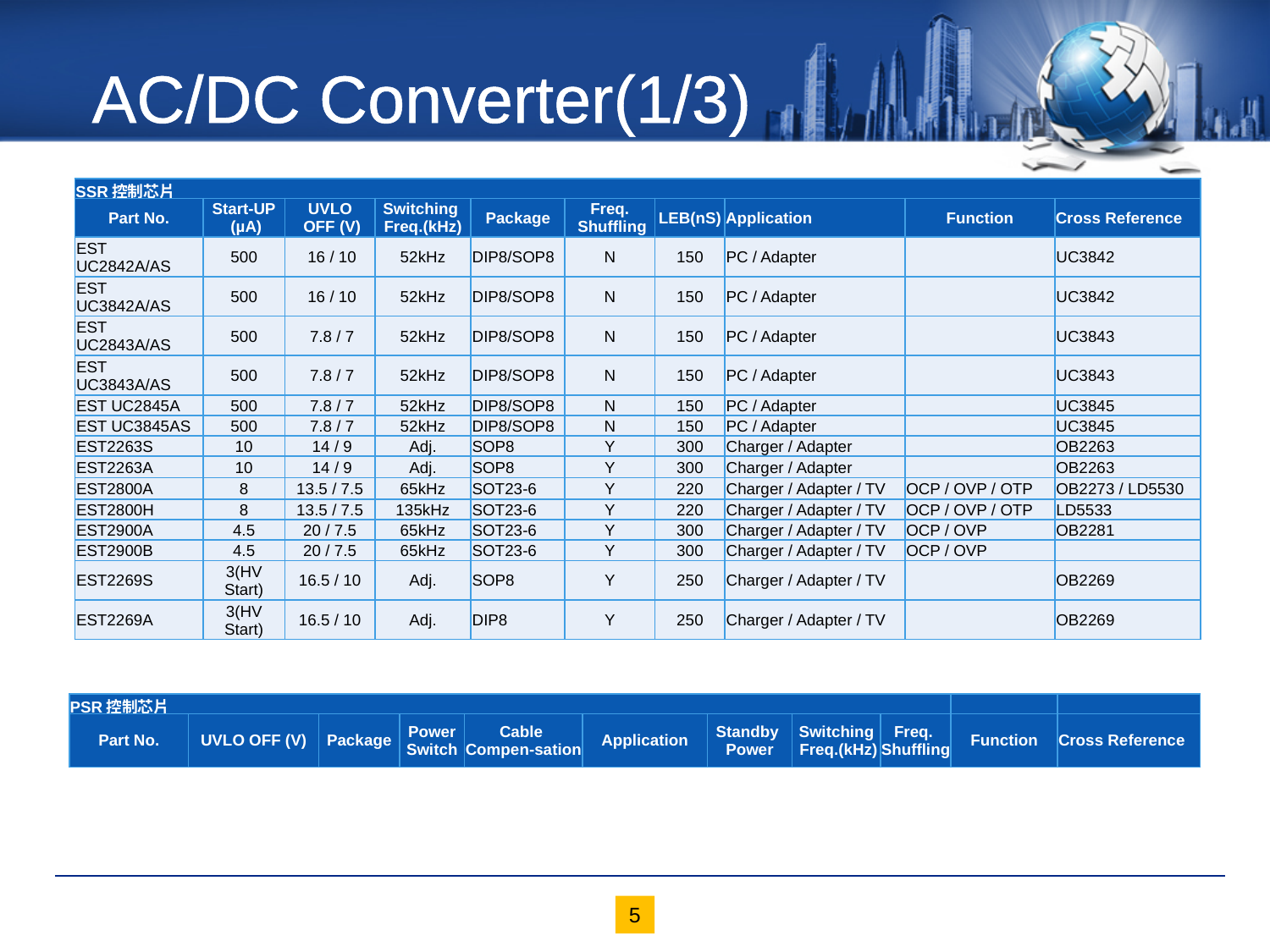

AC/DC Converter(1/3)
| SSR控制芯片 |  |  |  |  |  |  |  |  |  |
| --- | --- | --- | --- | --- | --- | --- | --- | --- | --- |
| Part No. | Start-UP (µA) | UVLO OFF (V) | Switching Freq.(kHz) | Package | Freq. Shuffling | LEB(nS) | Application | Function | Cross Reference |
| EST UC2842A/AS | 500 | 16 / 10 | 52kHz | DIP8/SOP8 | N | 150 | PC / Adapter |  | UC3842 |
| EST UC3842A/AS | 500 | 16 / 10 | 52kHz | DIP8/SOP8 | N | 150 | PC / Adapter |  | UC3842 |
| EST UC2843A/AS | 500 | 7.8 / 7 | 52kHz | DIP8/SOP8 | N | 150 | PC / Adapter |  | UC3843 |
| EST UC3843A/AS | 500 | 7.8 / 7 | 52kHz | DIP8/SOP8 | N | 150 | PC / Adapter |  | UC3843 |
| EST UC2845A | 500 | 7.8 / 7 | 52kHz | DIP8/SOP8 | N | 150 | PC / Adapter |  | UC3845 |
| EST UC3845AS | 500 | 7.8 / 7 | 52kHz | DIP8/SOP8 | N | 150 | PC / Adapter |  | UC3845 |
| EST2263S | 10 | 14 / 9 | Adj. | SOP8 | Y | 300 | Charger / Adapter |  | OB2263 |
| EST2263A | 10 | 14 / 9 | Adj. | SOP8 | Y | 300 | Charger / Adapter |  | OB2263 |
| EST2800A | 8 | 13.5 / 7.5 | 65kHz | SOT23-6 | Y | 220 | Charger / Adapter / TV | OCP / OVP / OTP | OB2273 / LD5530 |
| EST2800H | 8 | 13.5 / 7.5 | 135kHz | SOT23-6 | Y | 220 | Charger / Adapter / TV | OCP / OVP / OTP | LD5533 |
| EST2900A | 4.5 | 20 / 7.5 | 65kHz | SOT23-6 | Y | 300 | Charger / Adapter / TV | OCP / OVP | OB2281 |
| EST2900B | 4.5 | 20 / 7.5 | 65kHz | SOT23-6 | Y | 300 | Charger / Adapter / TV | OCP / OVP |  |
| EST2269S | 3(HV Start) | 16.5 / 10 | Adj. | SOP8 | Y | 250 | Charger / Adapter / TV |  | OB2269 |
| EST2269A | 3(HV Start) | 16.5 / 10 | Adj. | DIP8 | Y | 250 | Charger / Adapter / TV |  | OB2269 |
| PSR控制芯片 |  |  |  |  |  |  |  |  |  |  |
| --- | --- | --- | --- | --- | --- | --- | --- | --- | --- | --- |
| Part No. | UVLO OFF (V) | Package | Power Switch | Cable Compen-sation | Application | Standby Power | Switching Freq.(kHz) | Freq. Shuffling | Function | Cross Reference |